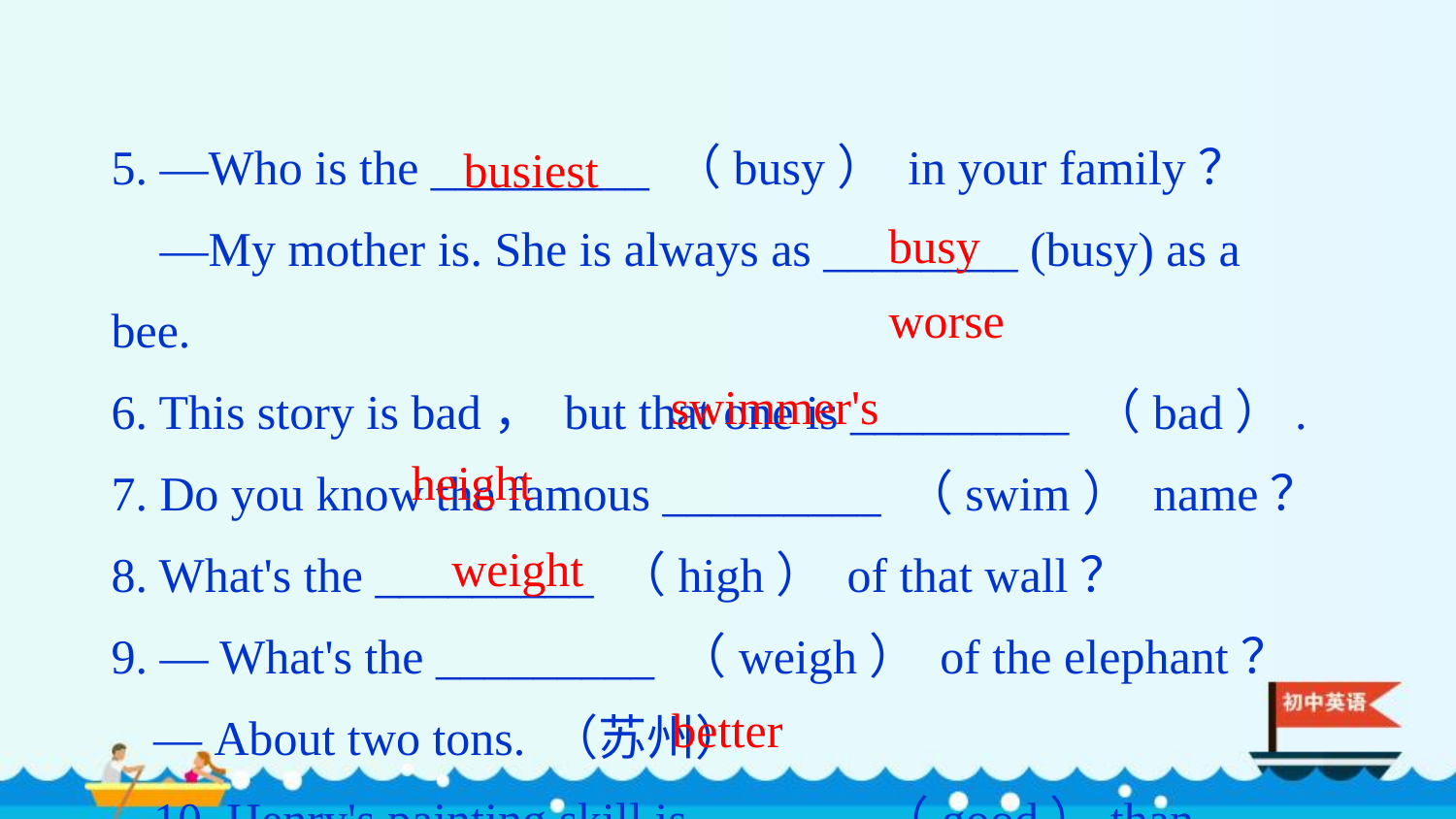

5. —Who is the _________ （busy） in your family？
    —My mother is. She is always as ________ (busy) as a bee.
6. This story is bad， but that one is _________ （bad）.
7. Do you know the famous _________ （swim） name？
8. What's the _________ （high） of that wall？
9. — What's the _________ （weigh） of the elephant？
— About two tons. （苏州）
10. Henry's painting skill is _______（good）than Andrew's .
busiest
                                   busy
worse
swimmer's
height
weight
better